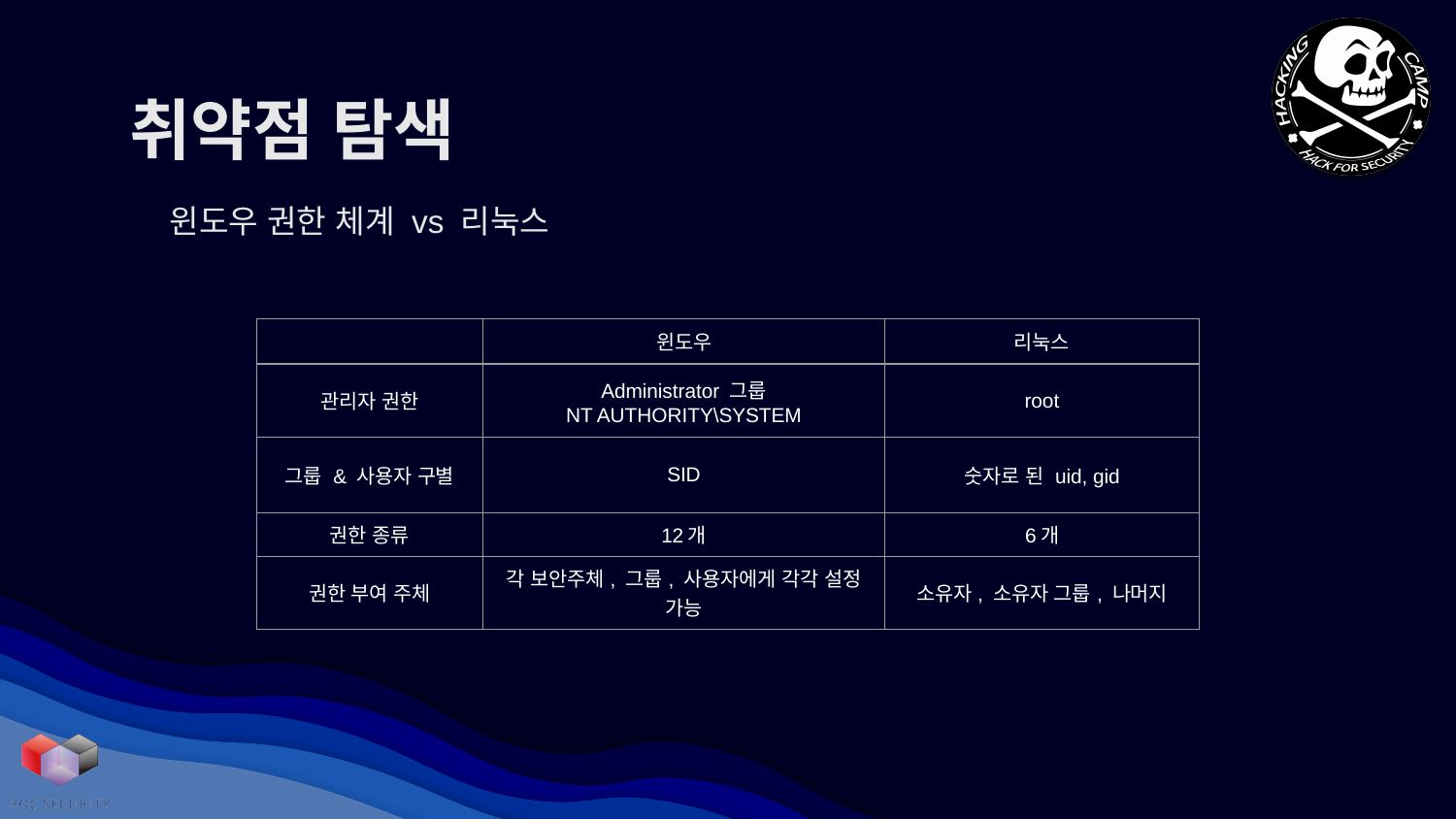

# 취약점 탐색
윈도우 권한 체계 vs 리눅스
|  | 윈도우 | 리눅스 |
| --- | --- | --- |
| 관리자 권한 | Administrator 그룹 NT AUTHORITY\SYSTEM | root |
| 그룹 & 사용자 구별 | SID | 숫자로 된 uid, gid |
| 권한 종류 | 12개 | 6개 |
| 권한 부여 주체 | 각 보안주체, 그룹, 사용자에게 각각 설정 가능 | 소유자, 소유자 그룹, 나머지 |